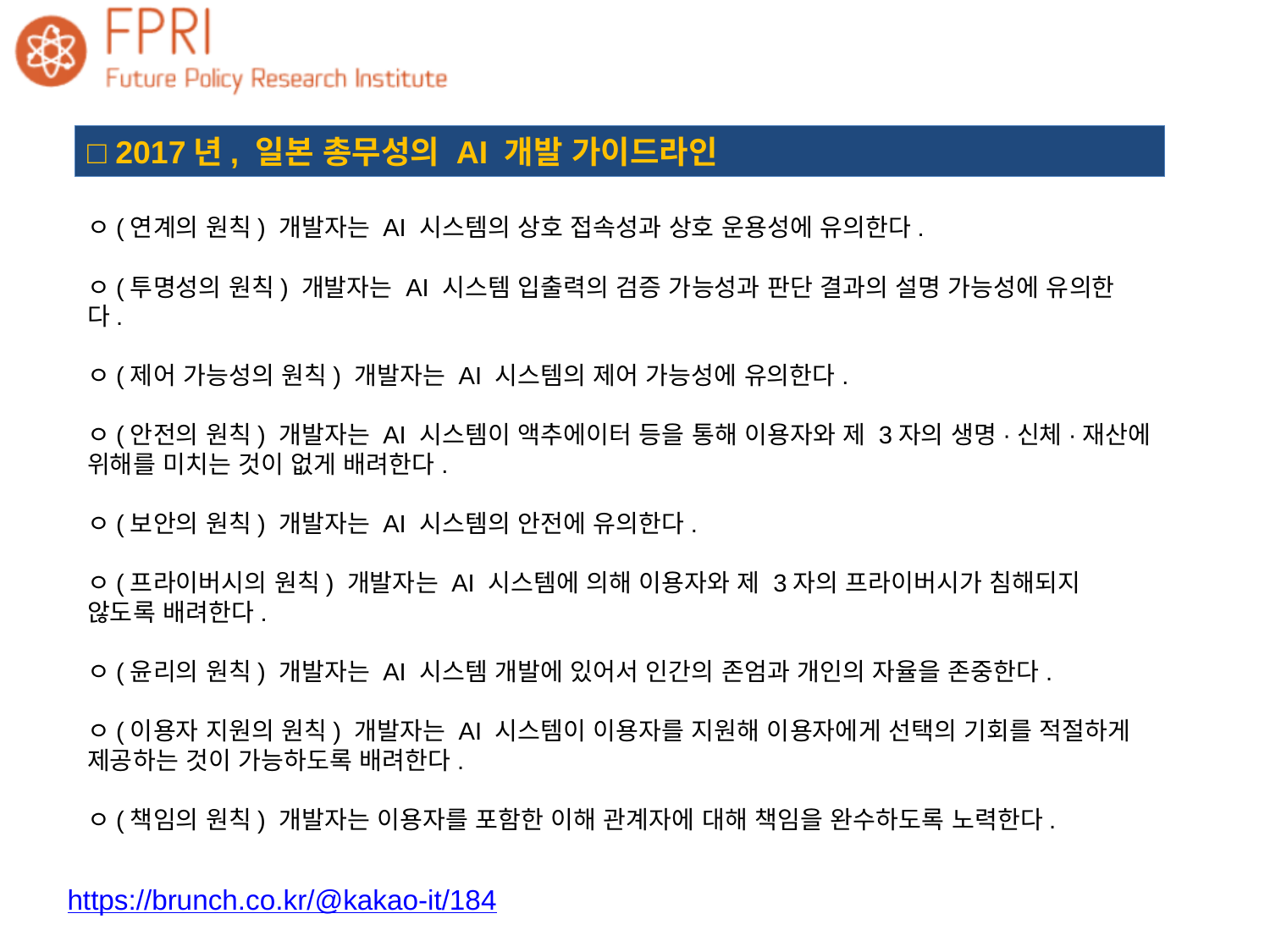

□ 2017년, 일본 총무성의 AI 개발 가이드라인
ㅇ(연계의 원칙) 개발자는 AI 시스템의 상호 접속성과 상호 운용성에 유의한다.

ㅇ(투명성의 원칙) 개발자는 AI 시스템 입출력의 검증 가능성과 판단 결과의 설명 가능성에 유의한다.

ㅇ(제어 가능성의 원칙) 개발자는 AI 시스템의 제어 가능성에 유의한다.

ㅇ(안전의 원칙) 개발자는 AI 시스템이 액추에이터 등을 통해 이용자와 제 3자의 생명·신체·재산에 위해를 미치는 것이 없게 배려한다.

ㅇ(보안의 원칙) 개발자는 AI 시스템의 안전에 유의한다.

ㅇ(프라이버시의 원칙) 개발자는 AI 시스템에 의해 이용자와 제 3자의 프라이버시가 침해되지 않도록 배려한다.

ㅇ(윤리의 원칙) 개발자는 AI 시스템 개발에 있어서 인간의 존엄과 개인의 자율을 존중한다.

ㅇ(이용자 지원의 원칙) 개발자는 AI 시스템이 이용자를 지원해 이용자에게 선택의 기회를 적절하게 제공하는 것이 가능하도록 배려한다.

ㅇ(책임의 원칙) 개발자는 이용자를 포함한 이해 관계자에 대해 책임을 완수하도록 노력한다.
https://brunch.co.kr/@kakao-it/184